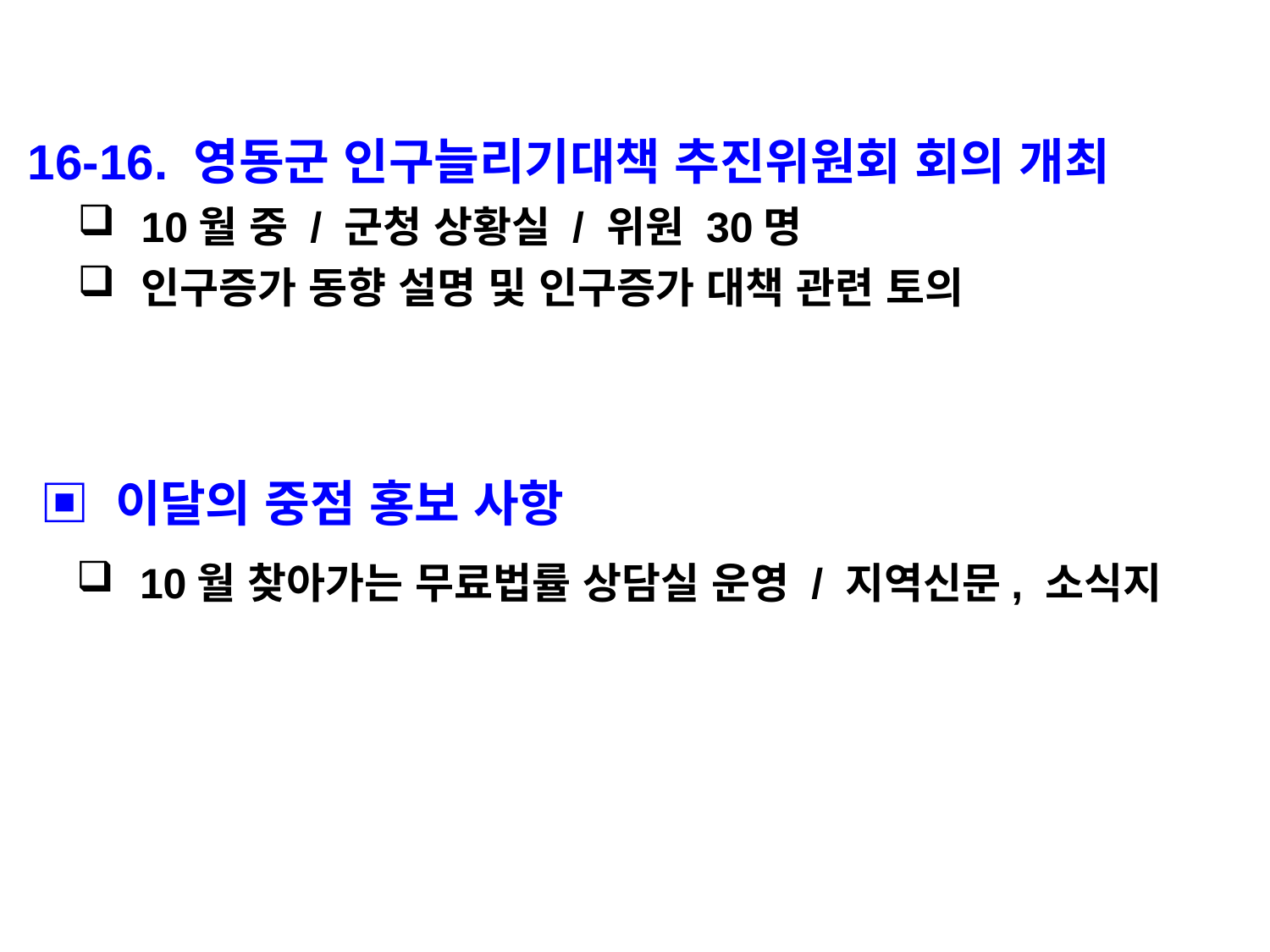

16-16. 영동군 인구늘리기대책 추진위원회 회의 개최
10월 중 / 군청 상황실 / 위원 30명
인구증가 동향 설명 및 인구증가 대책 관련 토의
  ▣ 이달의 중점 홍보 사항
10월 찾아가는 무료법률 상담실 운영 / 지역신문, 소식지